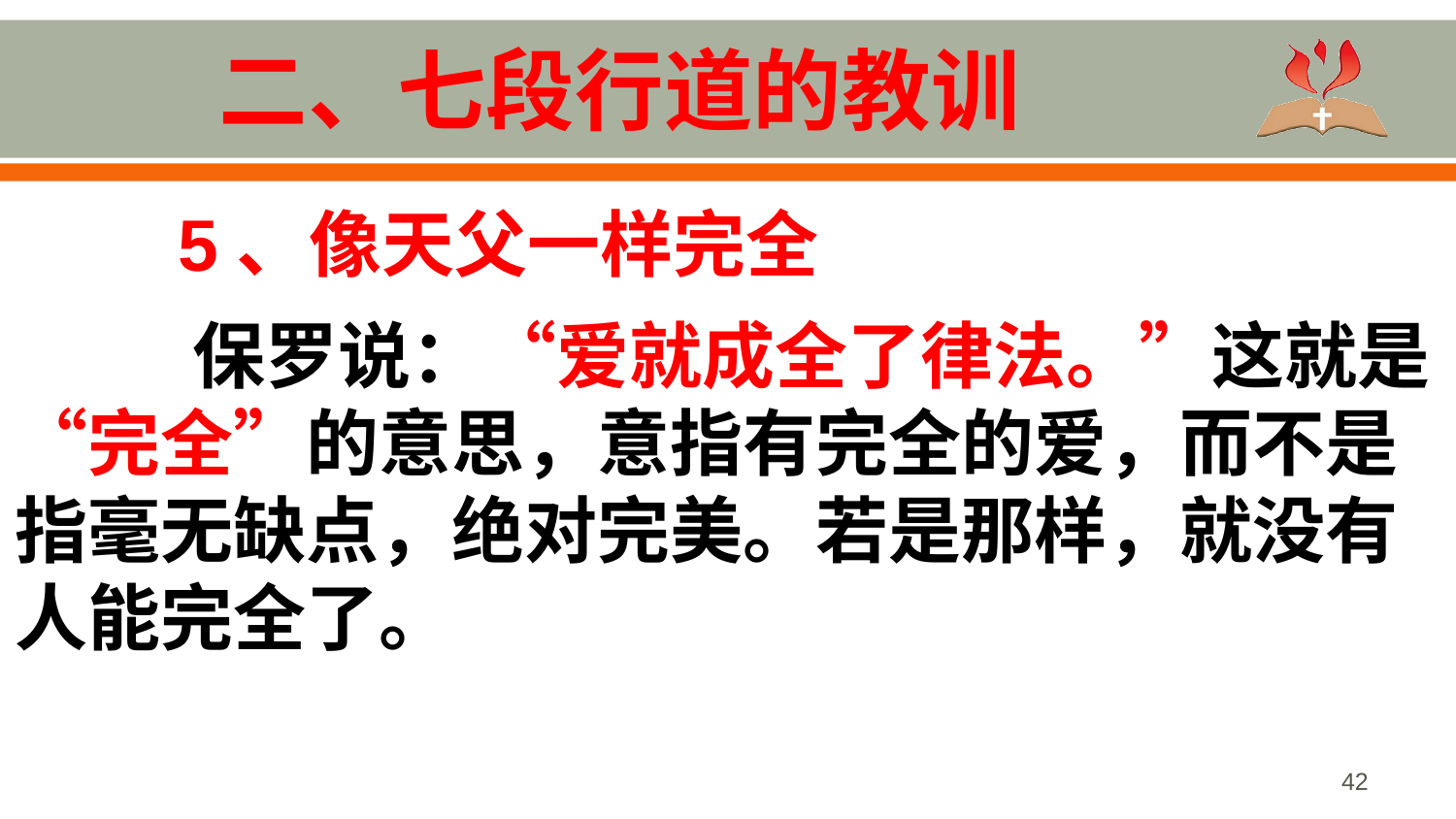

# 二、七段行道的教训
         5、像天父一样完全
  保罗说：“爱就成全了律法。”这就是“完全”的意思，意指有完全的爱，而不是指毫无缺点，绝对完美。若是那样，就没有人能完全了。
42